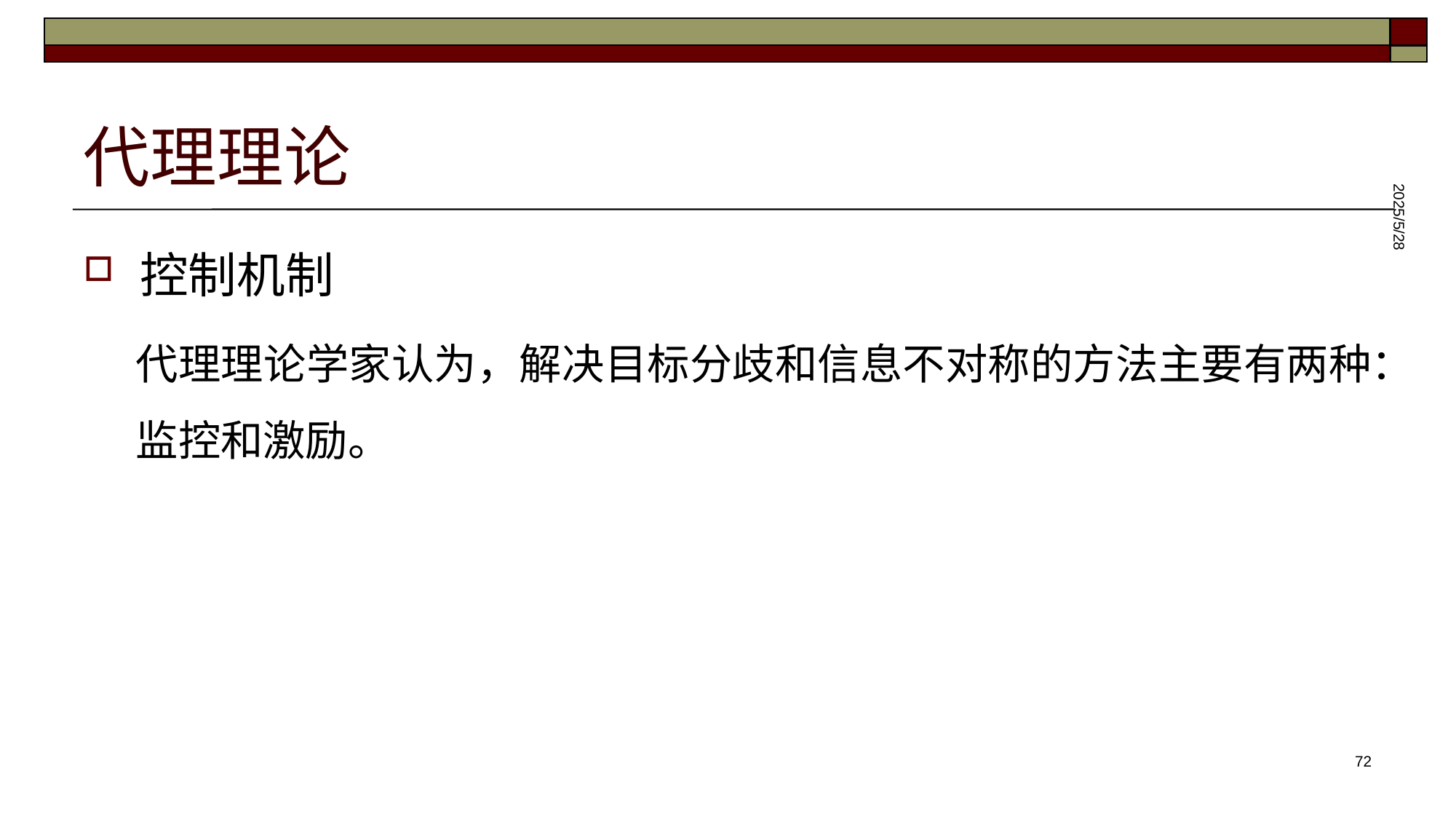

# 代理理论
控制机制
代理理论学家认为，解决目标分歧和信息不对称的方法主要有两种：监控和激励。

2025/5/28
72